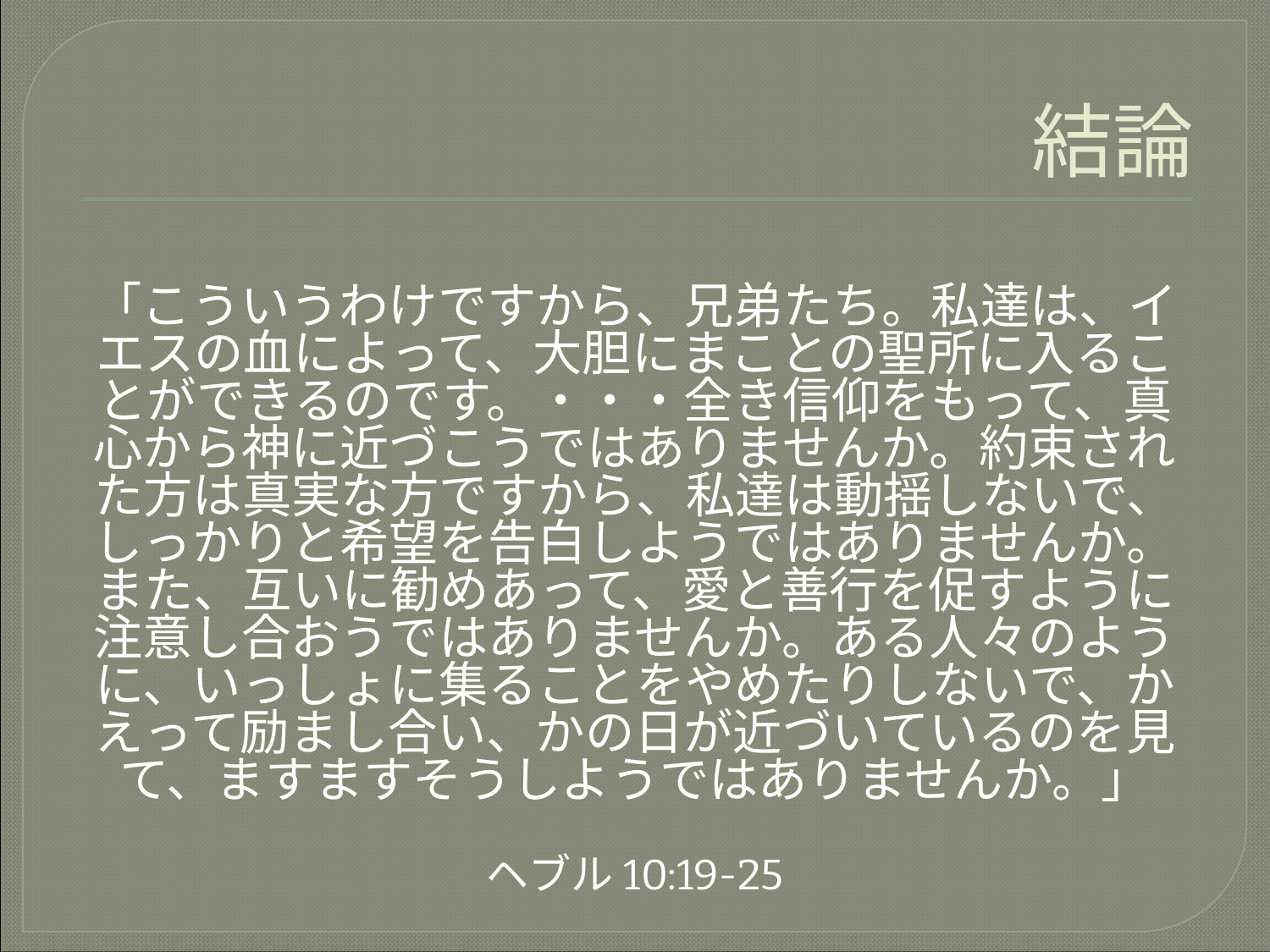

# 結論

「こういうわけですから、兄弟たち。私達は、イエスの血によって、大胆にまことの聖所に入ることができるのです。・・・全き信仰をもって、真心から神に近づこうではありませんか。約束された方は真実な方ですから、私達は動揺しないで、しっかりと希望を告白しようではありませんか。また、互いに勧めあって、愛と善行を促すように注意し合おうではありませんか。ある人々のように、いっしょに集ることをやめたりしないで、かえって励まし合い、かの日が近づいているのを見て、ますますそうしようではありませんか。」
ヘブル10:19-25